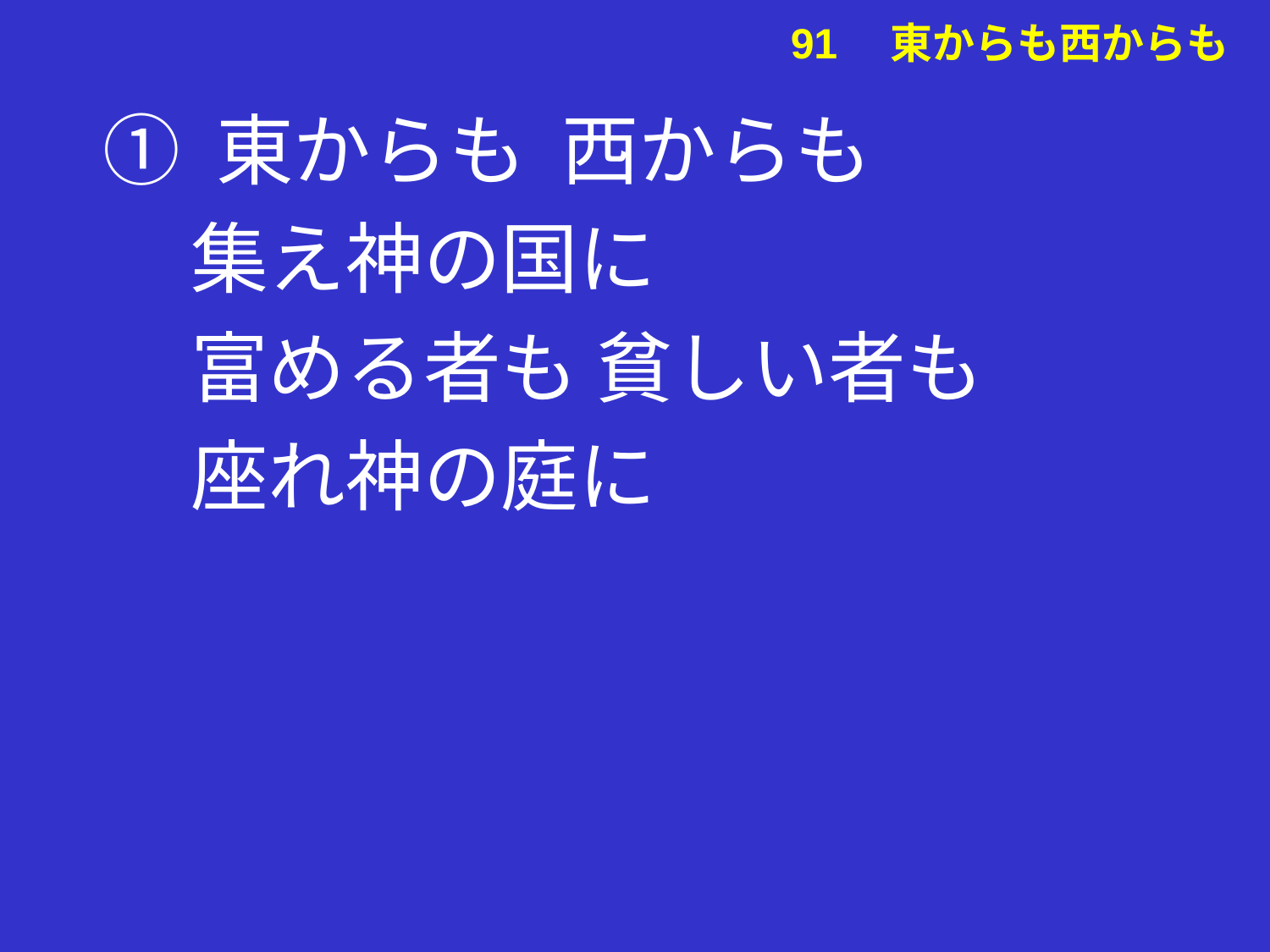

① 東からも  西からも
    集え神の国に
    富める者も 貧しい者も
    座れ神の庭に

# 91　東からも西からも